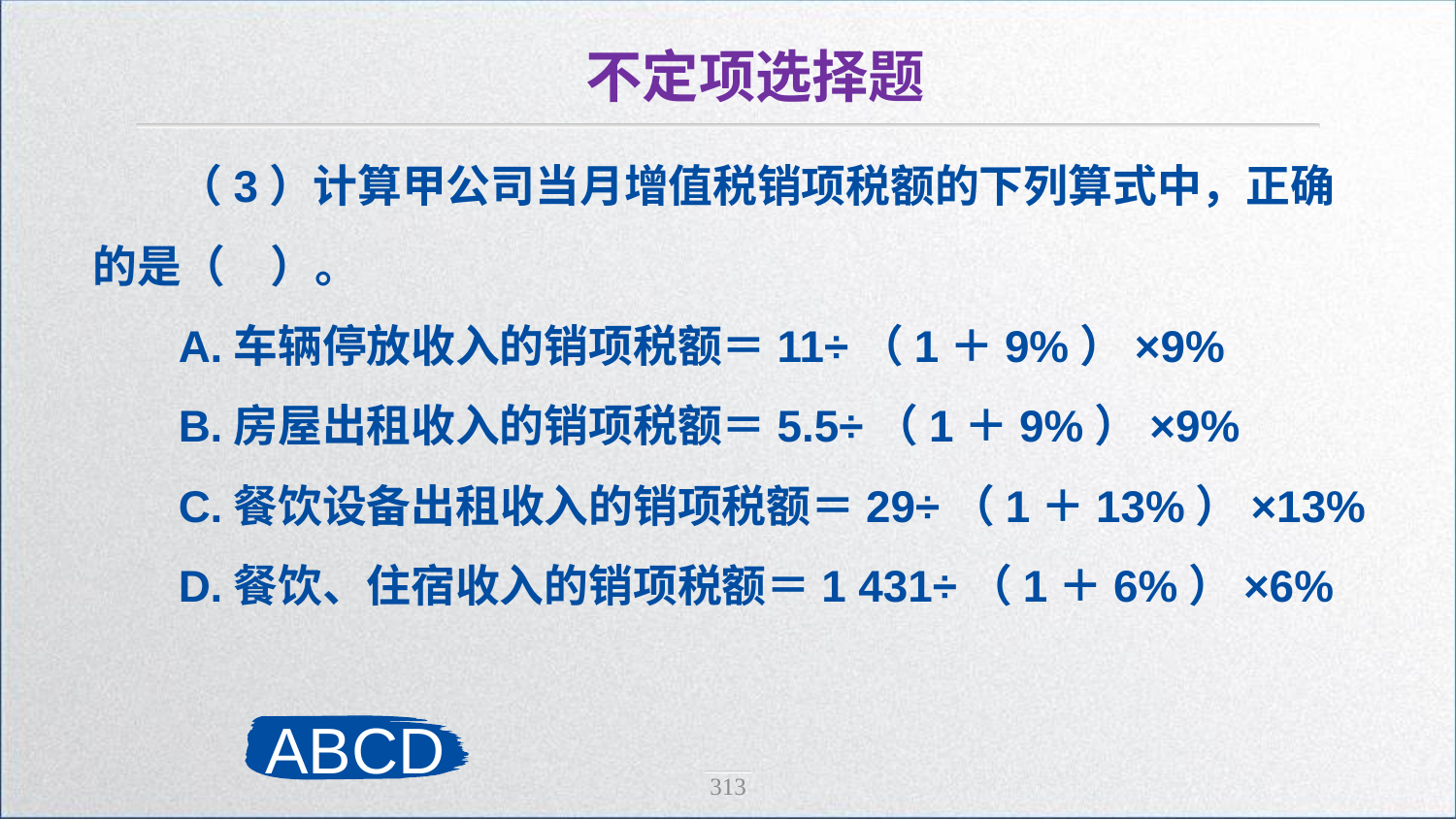

不定项选择题
（3）计算甲公司当月增值税销项税额的下列算式中，正确的是（　）。
A.车辆停放收入的销项税额＝11÷（1＋9%）×9%
B.房屋出租收入的销项税额＝5.5÷（1＋9%）×9%
C.餐饮设备出租收入的销项税额＝29÷（1＋13%）×13%
D.餐饮、住宿收入的销项税额＝1 431÷（1＋6%）×6%
ABCD

313